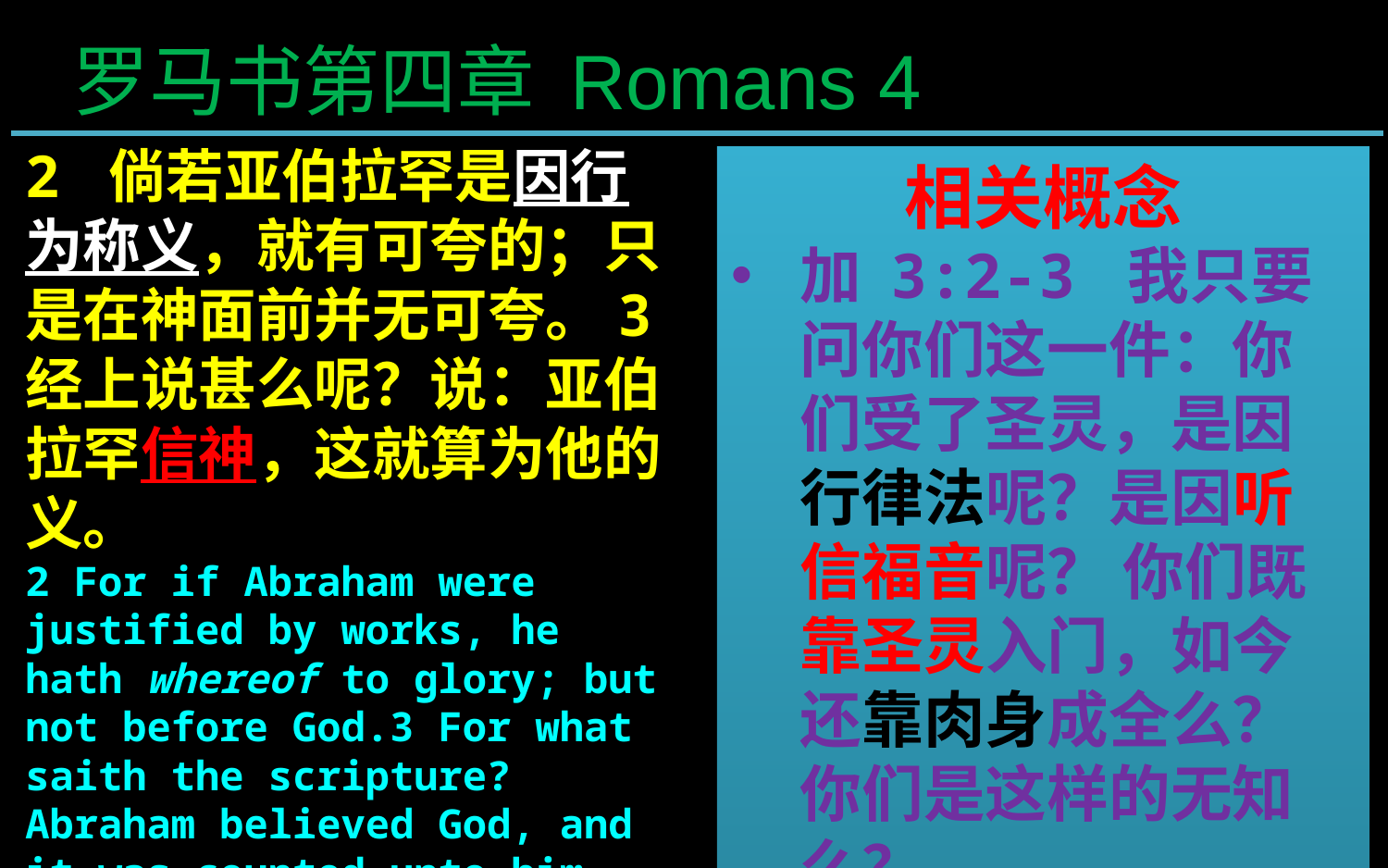

罗马书第四章 Romans 4
2 倘若亚伯拉罕是因行为称义，就有可夸的；只是在神面前并无可夸。3 经上说甚么呢？说：亚伯拉罕信神，这就算为他的义。
2 For if Abraham were justified by works, he hath whereof to glory; but not before God.3 For what saith the scripture? Abraham believed God, and it was counted unto him for righteousness.
相关概念
加 3:2-3 我只要问你们这一件：你们受了圣灵，是因行律法呢？是因听信福音呢？ 你们既靠圣灵入门，如今还靠肉身成全么？你们是这样的无知么？